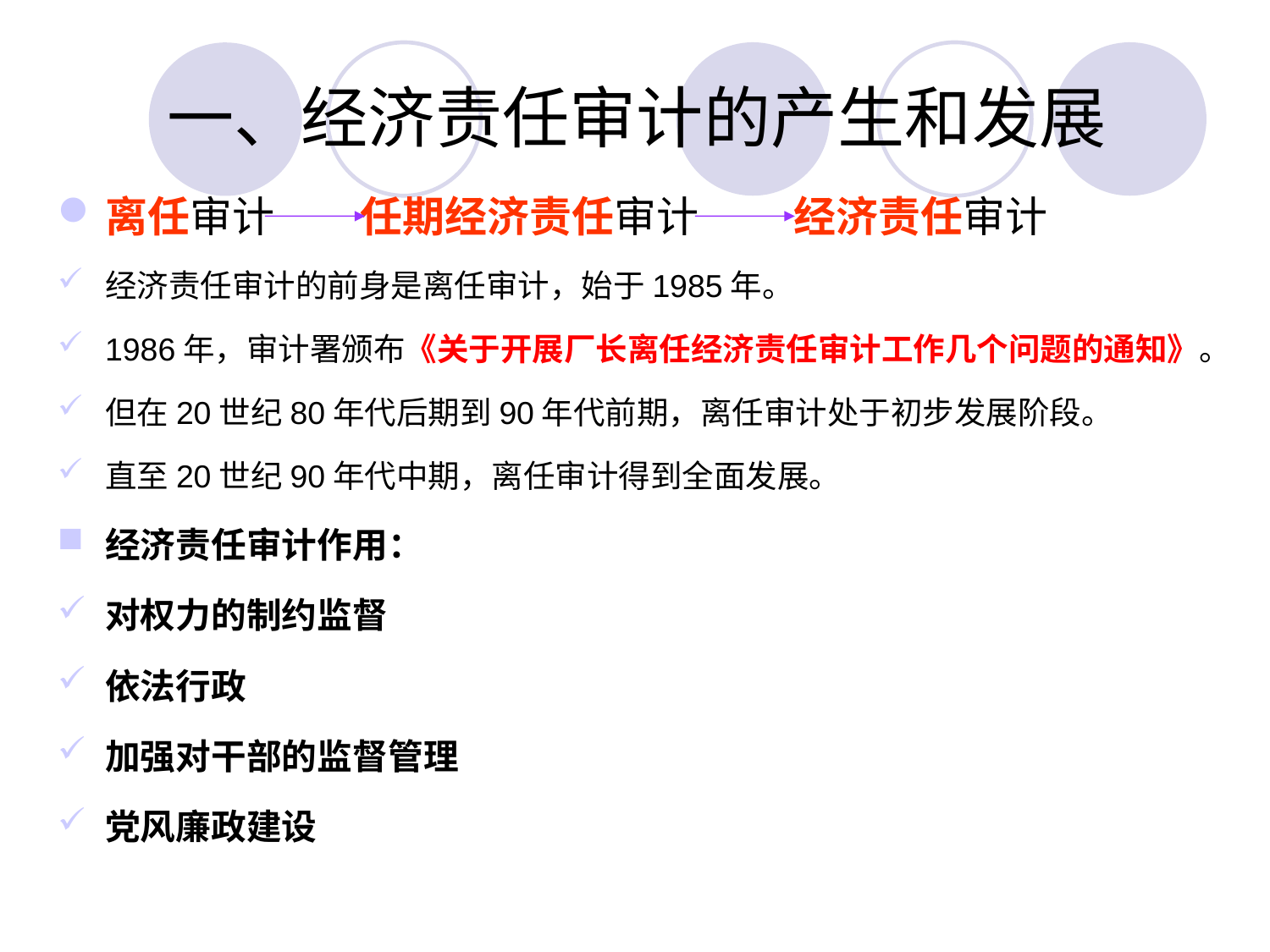

# 一、经济责任审计的产生和发展
离任审计         任期经济责任审计          经济责任审计
经济责任审计的前身是离任审计，始于1985年。
1986年，审计署颁布《关于开展厂长离任经济责任审计工作几个问题的通知》。
但在20世纪80年代后期到90年代前期，离任审计处于初步发展阶段。
直至20世纪90年代中期，离任审计得到全面发展。
经济责任审计作用：
对权力的制约监督
依法行政
加强对干部的监督管理
党风廉政建设